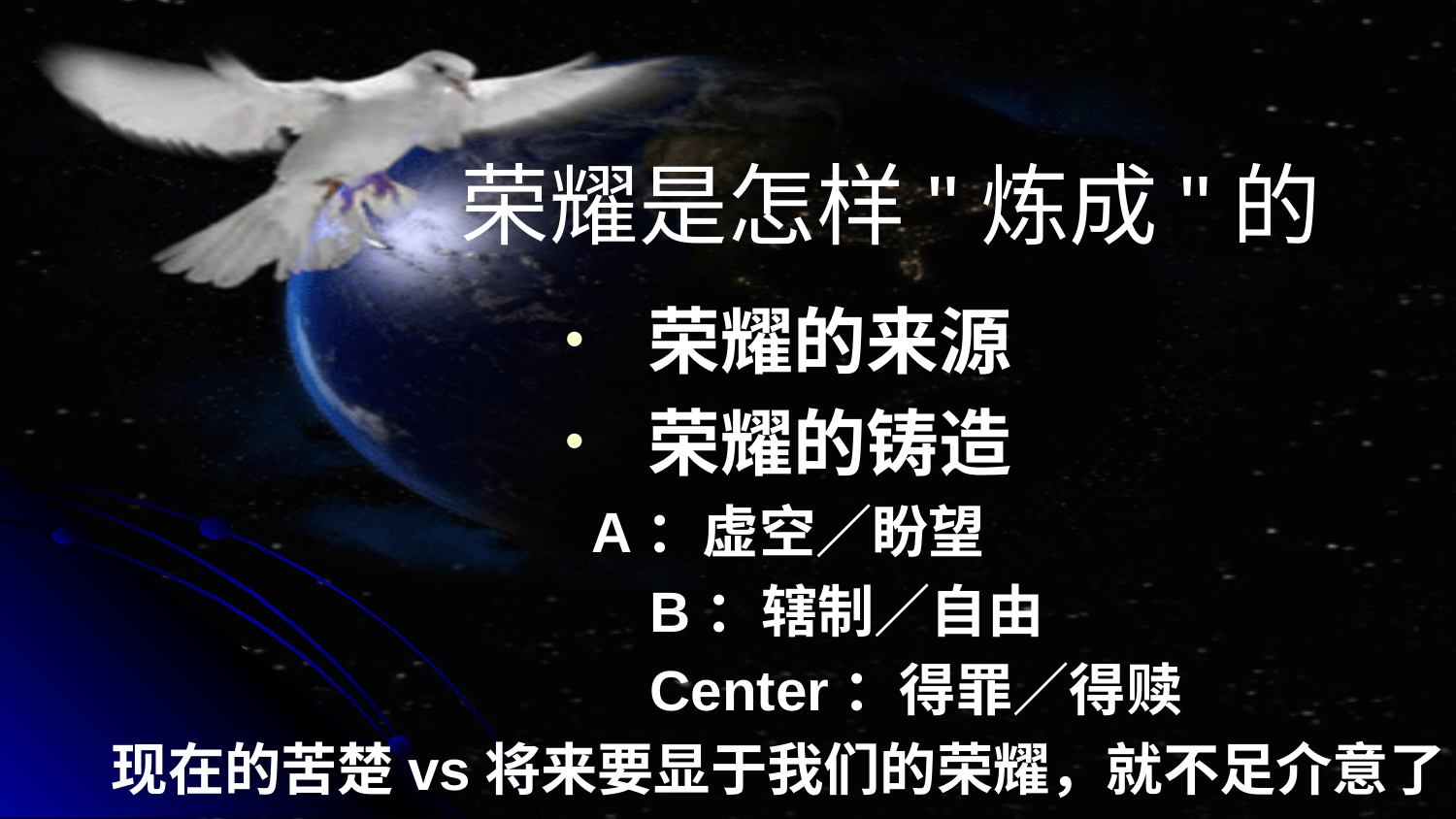

# 荣耀是怎样"炼成"的
荣耀的来源
荣耀的铸造
A：虚空／盼望
				   B：辖制／自由
				   Center：得罪／得赎
现在的苦楚vs将来要显于我们的荣耀，就不足介意了